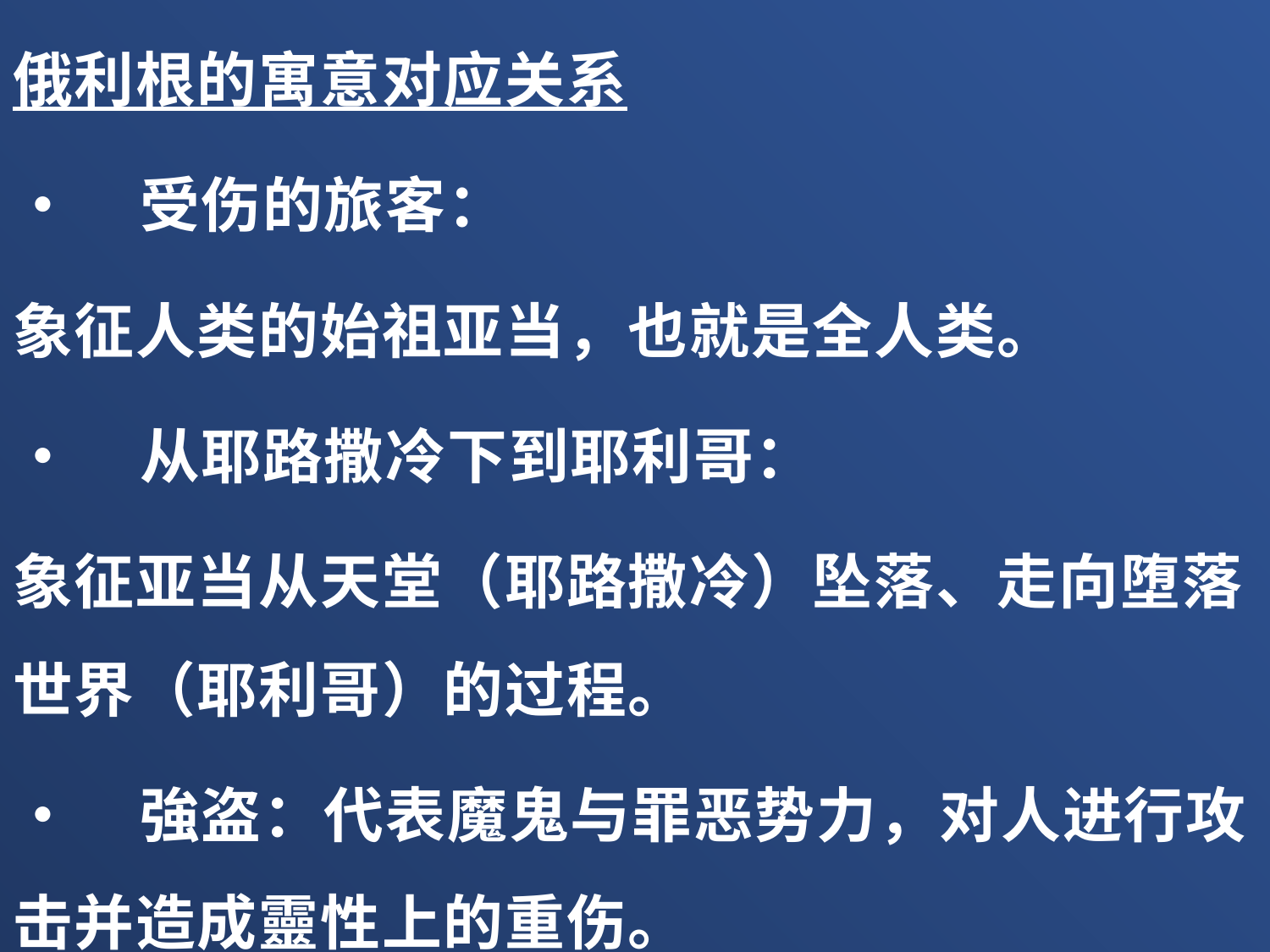

俄利根的寓意对应关系
•	受伤的旅客：
象征人类的始祖亚当，也就是全人类。
•	从耶路撒冷下到耶利哥：
象征亚当从天堂（耶路撒冷）坠落、走向堕落世界（耶利哥）的过程。
•	強盗：代表魔鬼与罪恶势力，对人进行攻击并造成靈性上的重伤。